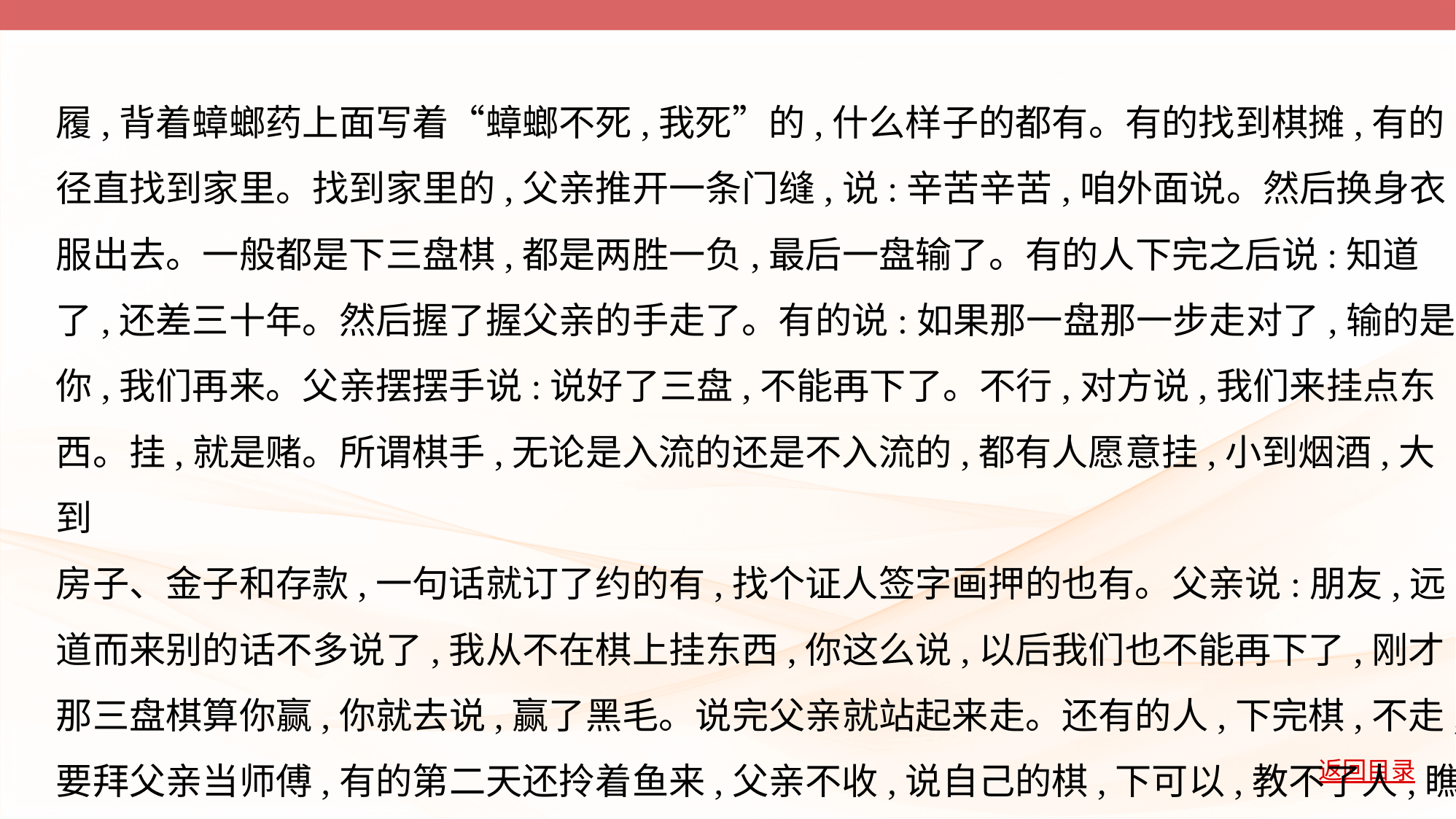

履,背着蟑螂药上面写着“蟑螂不死,我死”的,什么样子的都有。有的找到棋摊,有的
径直找到家里。找到家里的,父亲推开一条门缝,说:辛苦辛苦,咱外面说。然后换身衣
服出去。一般都是下三盘棋,都是两胜一负,最后一盘输了。有的人下完之后说:知道
了,还差三十年。然后握了握父亲的手走了。有的说:如果那一盘那一步走对了,输的是
你,我们再来。父亲摆摆手说:说好了三盘,不能再下了。不行,对方说,我们来挂点东
西。挂,就是赌。所谓棋手,无论是入流的还是不入流的,都有人愿意挂,小到烟酒,大到
房子、金子和存款,一句话就订了约的有,找个证人签字画押的也有。父亲说:朋友,远
道而来别的话不多说了,我从不在棋上挂东西,你这么说,以后我们也不能再下了,刚才
那三盘棋算你赢,你就去说,赢了黑毛。说完父亲就站起来走。还有的人,下完棋,不走,
要拜父亲当师傅,有的第二天还拎着鱼来,父亲不收,说自己的棋,下可以,教不了人,瞧得